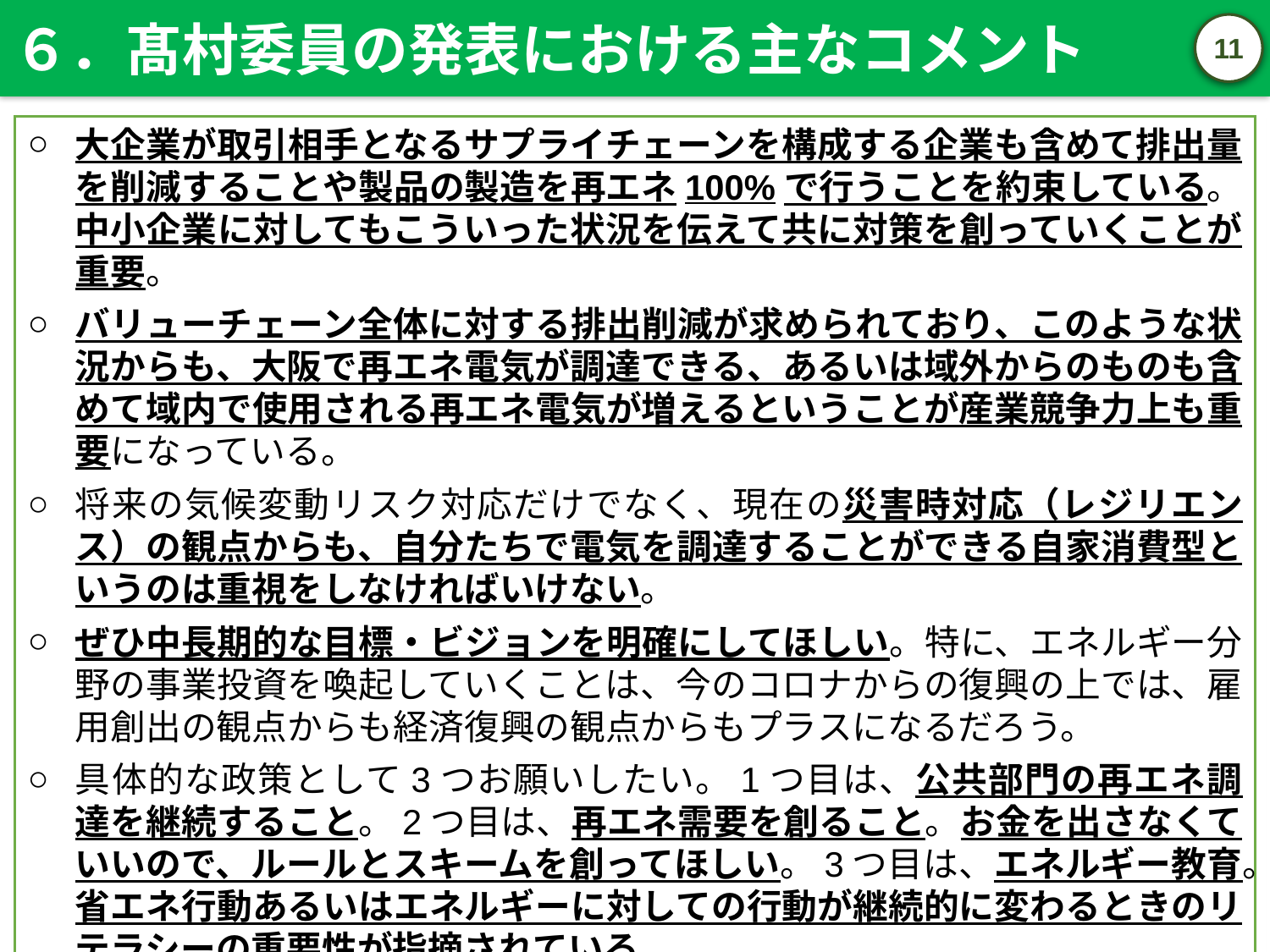

６．髙村委員の発表における主なコメント
11
大企業が取引相手となるサプライチェーンを構成する企業も含めて排出量を削減することや製品の製造を再エネ100%で行うことを約束している。中小企業に対してもこういった状況を伝えて共に対策を創っていくことが重要。
バリューチェーン全体に対する排出削減が求められており、このような状況からも、大阪で再エネ電気が調達できる、あるいは域外からのものも含めて域内で使用される再エネ電気が増えるということが産業競争力上も重要になっている。
将来の気候変動リスク対応だけでなく、現在の災害時対応（レジリエンス）の観点からも、自分たちで電気を調達することができる自家消費型というのは重視をしなければいけない。
ぜひ中長期的な目標・ビジョンを明確にしてほしい。特に、エネルギー分野の事業投資を喚起していくことは、今のコロナからの復興の上では、雇用創出の観点からも経済復興の観点からもプラスになるだろう。
具体的な政策として3つお願いしたい。1つ目は、公共部門の再エネ調達を継続すること。2つ目は、再エネ需要を創ること。お金を出さなくていいので、ルールとスキームを創ってほしい。3つ目は、エネルギー教育。省エネ行動あるいはエネルギーに対しての行動が継続的に変わるときのリテラシーの重要性が指摘されている。